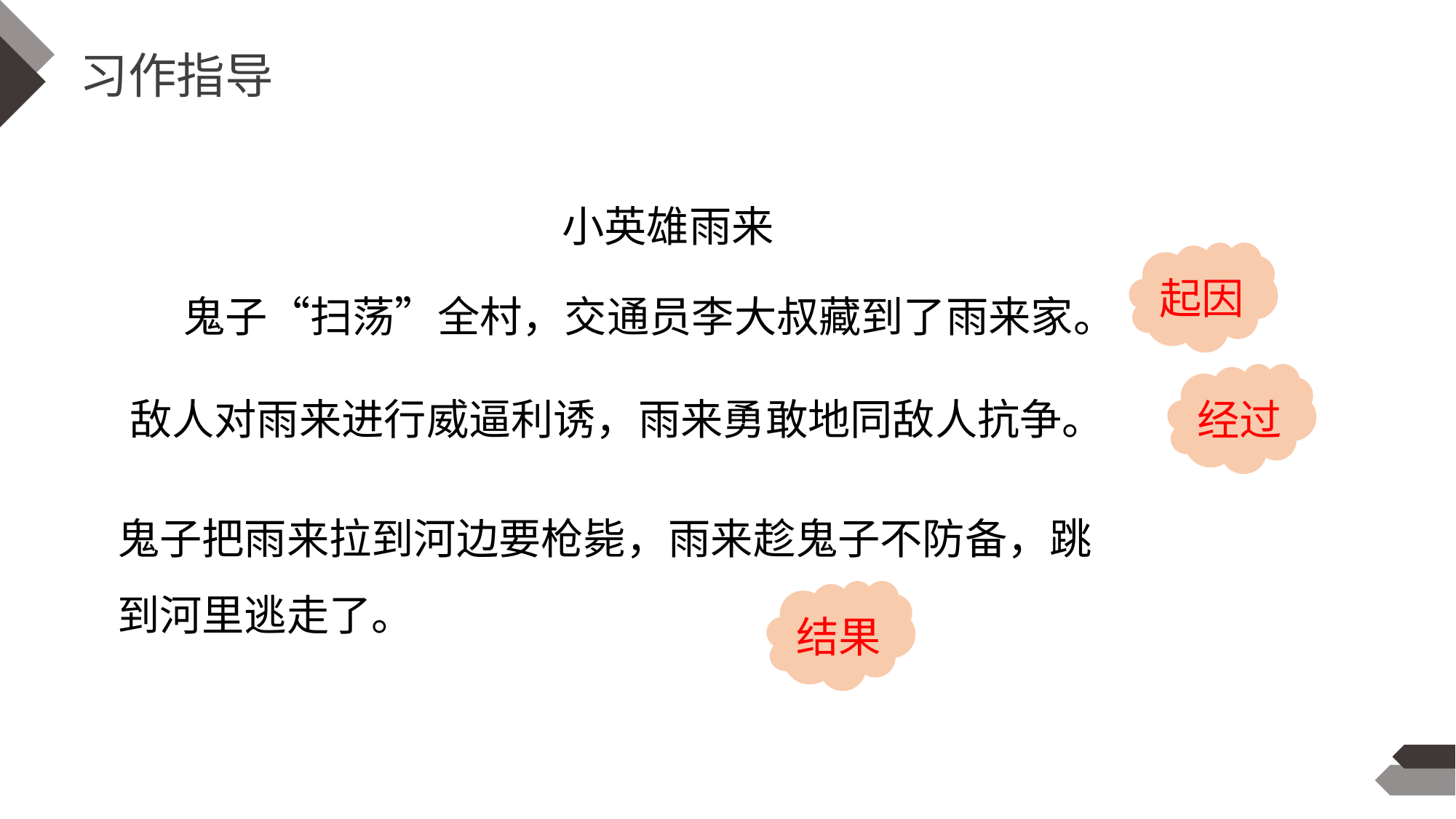

习作指导
小英雄雨来

起因
鬼子“扫荡”全村，交通员李大叔藏到了雨来家。

经过
敌人对雨来进行威逼利诱，雨来勇敢地同敌人抗争。
鬼子把雨来拉到河边要枪毙，雨来趁鬼子不防备，跳到河里逃走了。

结果